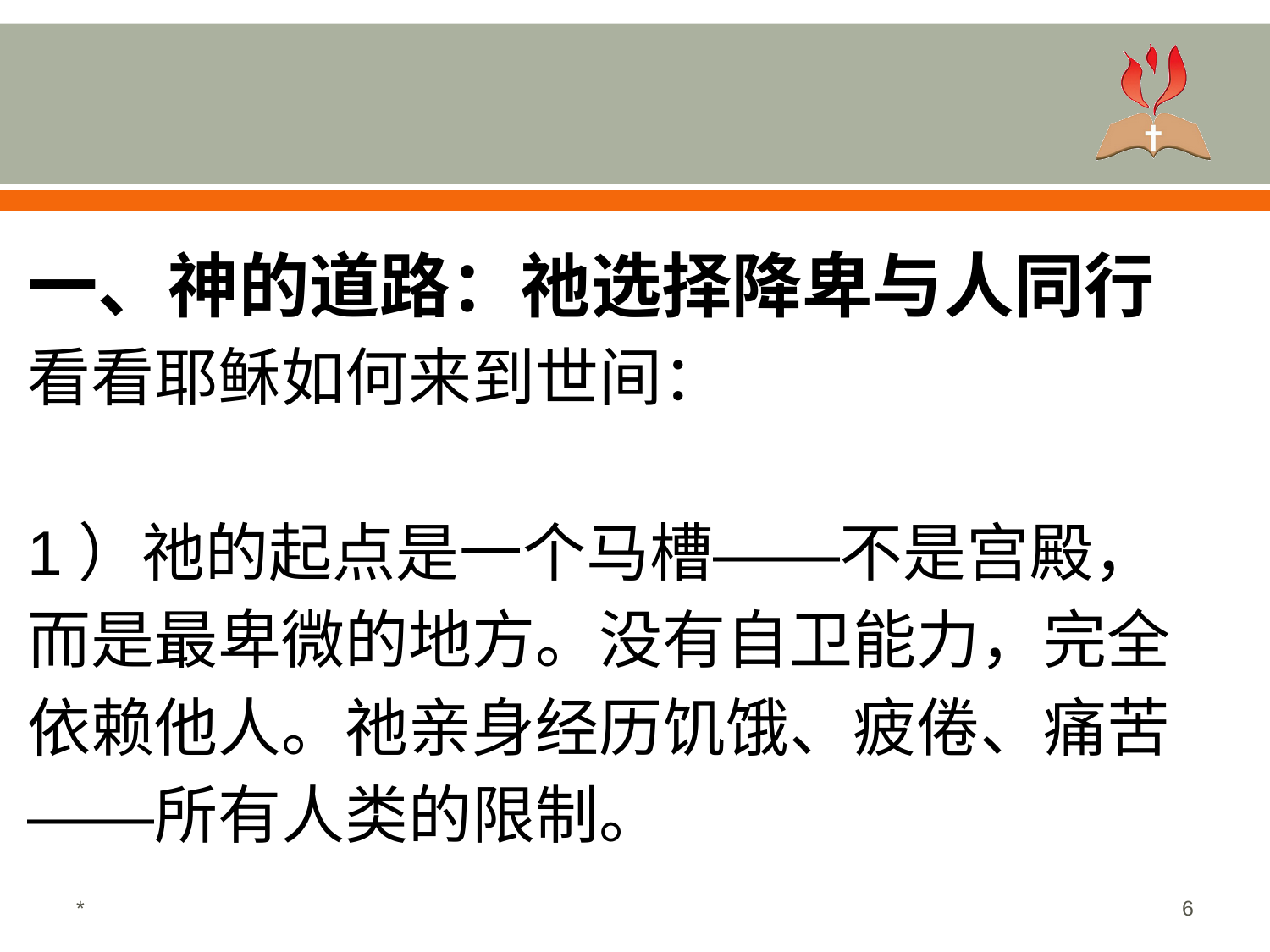

#
一、神的道路：祂选择降卑与人同行
看看耶稣如何来到世间：

1）祂的起点是一个马槽——不是宫殿，而是最卑微的地方。没有自卫能力，完全依赖他人。祂亲身经历饥饿、疲倦、痛苦——所有人类的限制。

*
6